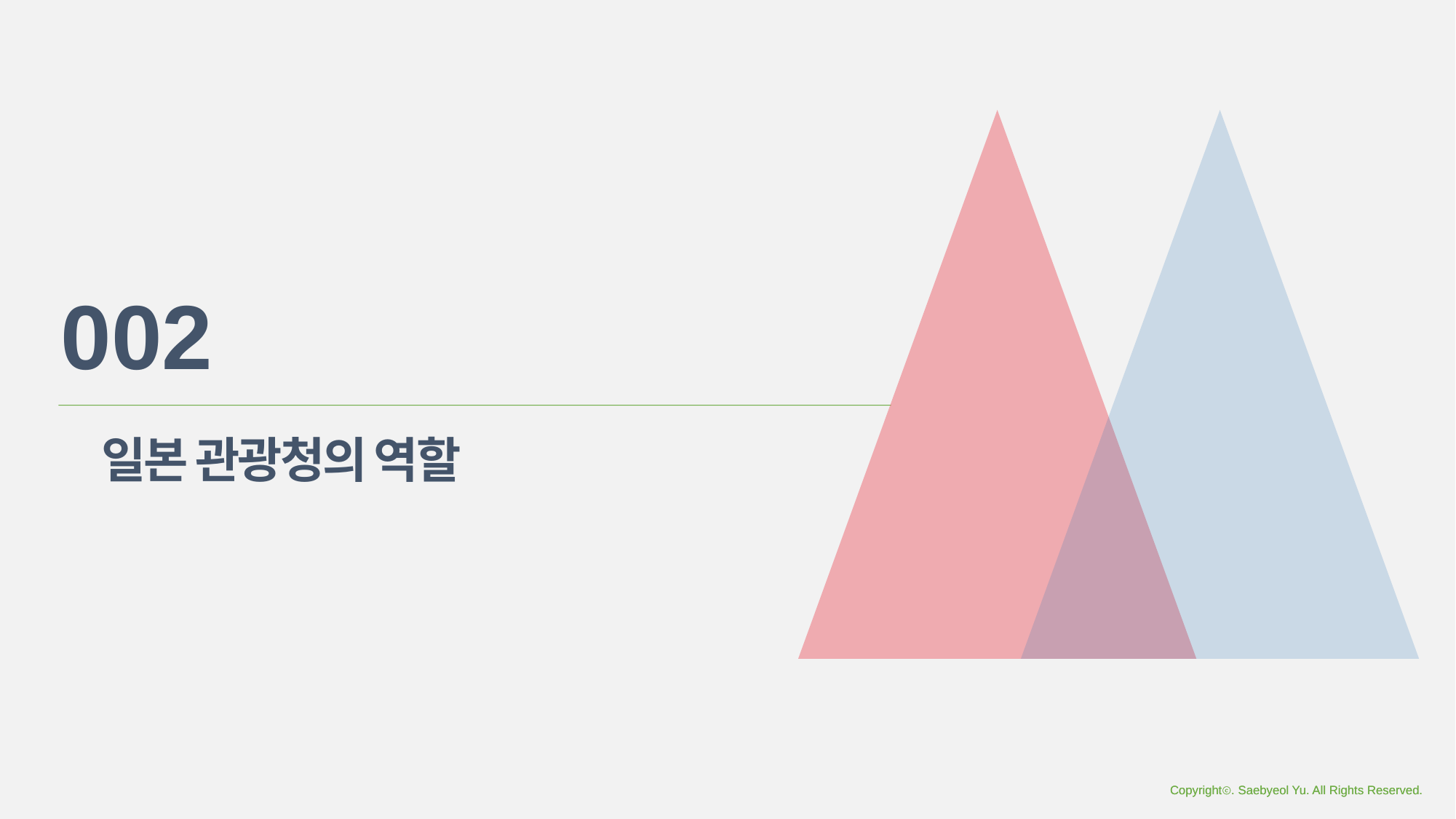

002
일본 관광청의 역할
Copyrightⓒ. Saebyeol Yu. All Rights Reserved.